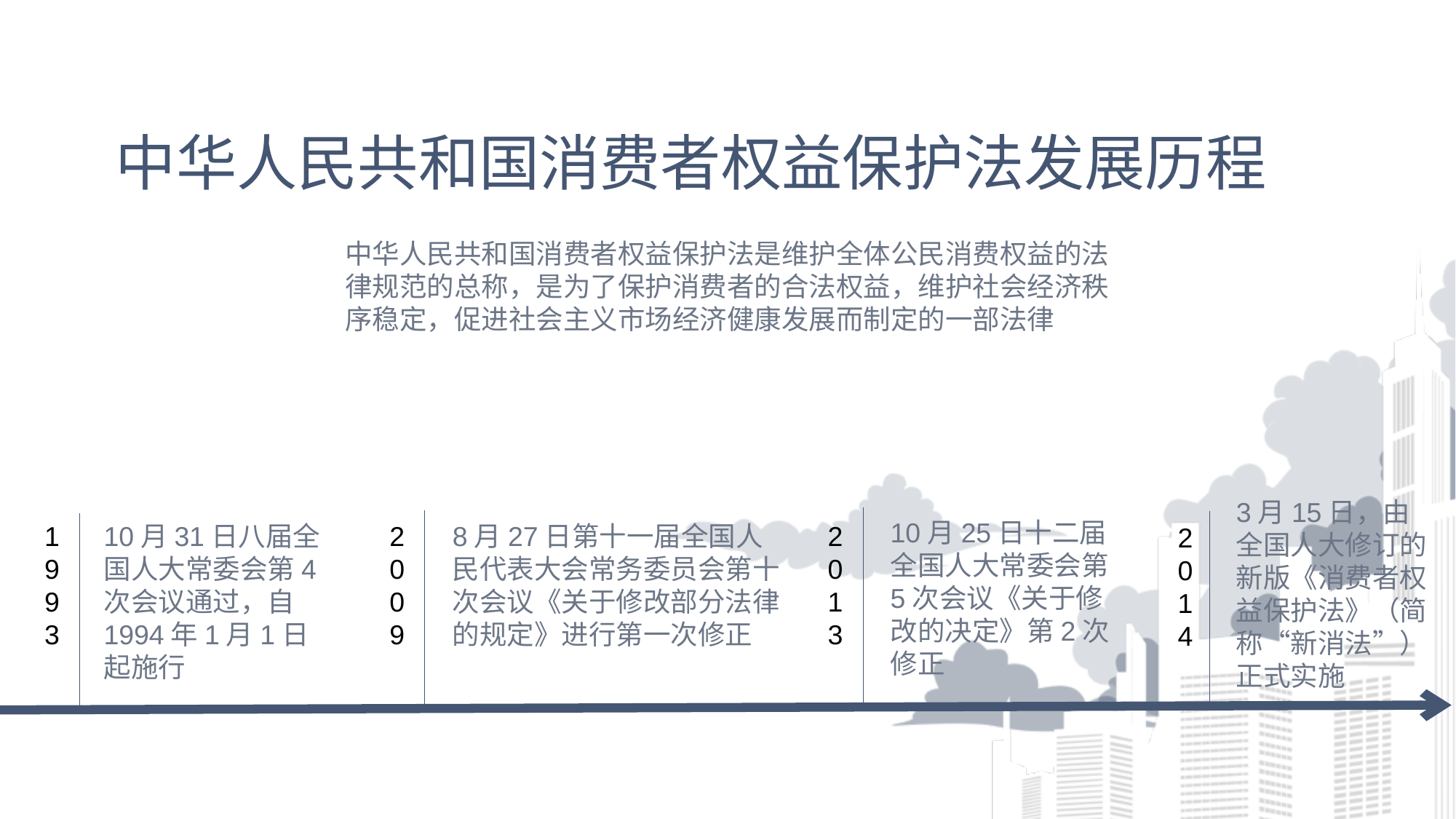

# 中华人民共和国消费者权益保护法发展历程
中华人民共和国消费者权益保护法是维护全体公民消费权益的法律规范的总称，是为了保护消费者的合法权益，维护社会经济秩序稳定，促进社会主义市场经济健康发展而制定的一部法律
3月15日，由全国人大修订的新版《消费者权益保护法》（简称“新消法”）正式实施
10月25日十二届全国人大常委会第5次会议《关于修改的决定》第2次修正
1993
10月31日八届全国人大常委会第4次会议通过，自1994年1月1日起施行
2009
8月27日第十一届全国人民代表大会常务委员会第十次会议《关于修改部分法律的规定》进行第一次修正
2013
2014